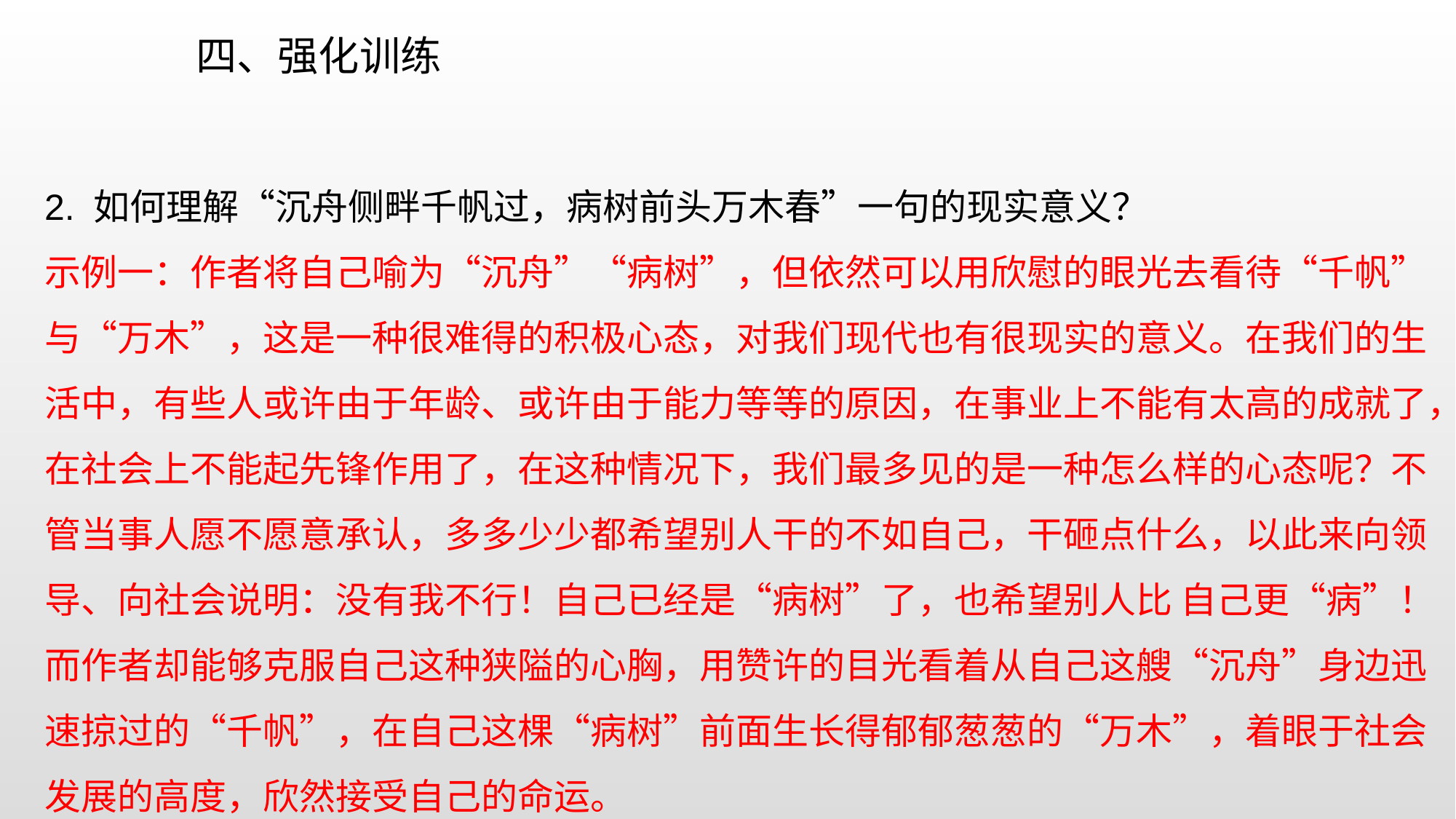

四、强化训练
2. 如何理解“沉舟侧畔千帆过，病树前头万木春”一句的现实意义？
示例一：作者将自己喻为“沉舟”“病树”，但依然可以用欣慰的眼光去看待“千帆”与“万木”，这是一种很难得的积极心态，对我们现代也有很现实的意义。在我们的生活中，有些人或许由于年龄、或许由于能力等等的原因，在事业上不能有太高的成就了，在社会上不能起先锋作用了，在这种情况下，我们最多见的是一种怎么样的心态呢？不管当事人愿不愿意承认，多多少少都希望别人干的不如自己，干砸点什么，以此来向领导、向社会说明：没有我不行！自己已经是“病树”了，也希望别人比 自己更“病”！而作者却能够克服自己这种狭隘的心胸，用赞许的目光看着从自己这艘“沉舟”身边迅速掠过的“千帆”，在自己这棵“病树”前面生长得郁郁葱葱的“万木”，着眼于社会发展的高度，欣然接受自己的命运。